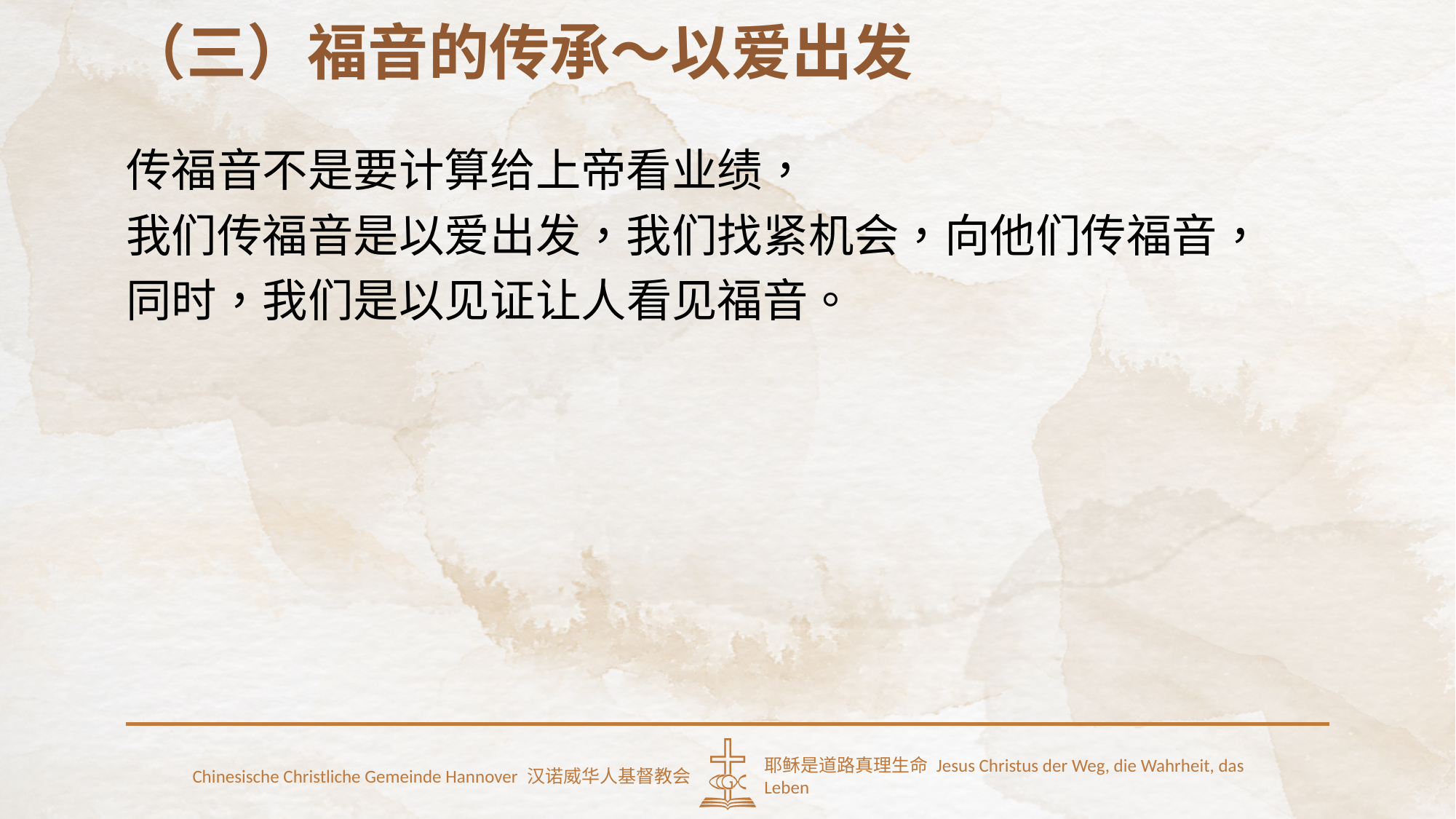

（三）福音的传承～以爱出发
传福音不是要计算给上帝看业绩，
我们传福音是以爱出发，我们找紧机会，向他们传福音，
同时，我们是以见证让人看见福音。